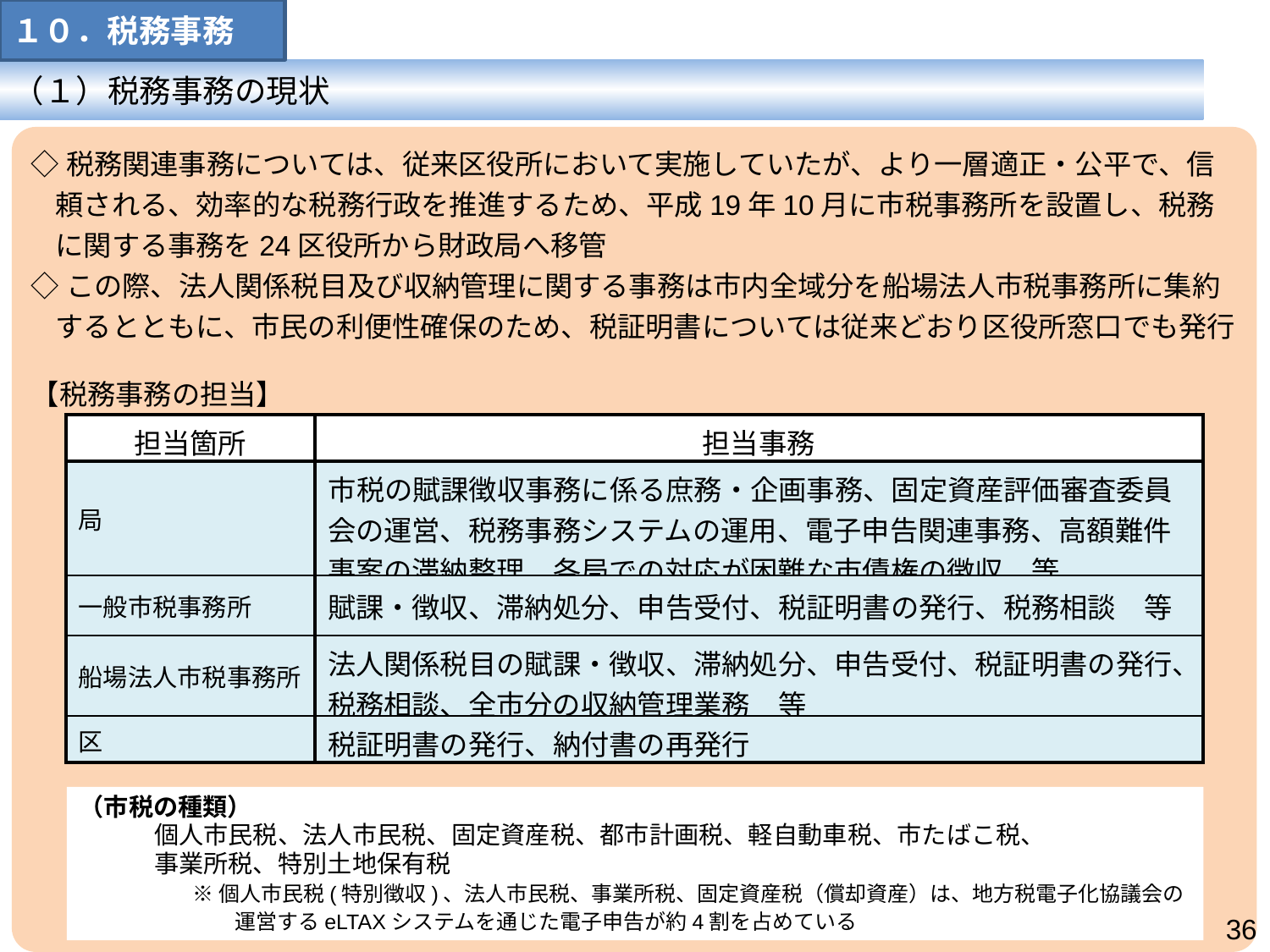

１０．税務事務
（１）税務事務の現状
◇税務関連事務については、従来区役所において実施していたが、より一層適正・公平で、信頼される、効率的な税務行政を推進するため、平成19年10月に市税事務所を設置し、税務に関する事務を24区役所から財政局へ移管
◇この際、法人関係税目及び収納管理に関する事務は市内全域分を船場法人市税事務所に集約するとともに、市民の利便性確保のため、税証明書については従来どおり区役所窓口でも発行

【税務事務の担当】
| 担当箇所 | 担当事務 |
| --- | --- |
| 局 | 市税の賦課徴収事務に係る庶務・企画事務、固定資産評価審査委員会の運営、税務事務システムの運用、電子申告関連事務、高額難件事案の滞納整理、各局での対応が困難な市債権の徴収　等 |
| 一般市税事務所 | 賦課・徴収、滞納処分、申告受付、税証明書の発行、税務相談　等 |
| 船場法人市税事務所 | 法人関係税目の賦課・徴収、滞納処分、申告受付、税証明書の発行、 税務相談、全市分の収納管理業務　等 |
| 区 | 税証明書の発行、納付書の再発行 |
（市税の種類）
個人市民税、法人市民税、固定資産税、都市計画税、軽自動車税、市たばこ税、
事業所税、特別土地保有税
※個人市民税(特別徴収)、法人市民税、事業所税、固定資産税（償却資産）は、地方税電子化協議会の
　　運営するeLTAXシステムを通じた電子申告が約4割を占めている
36